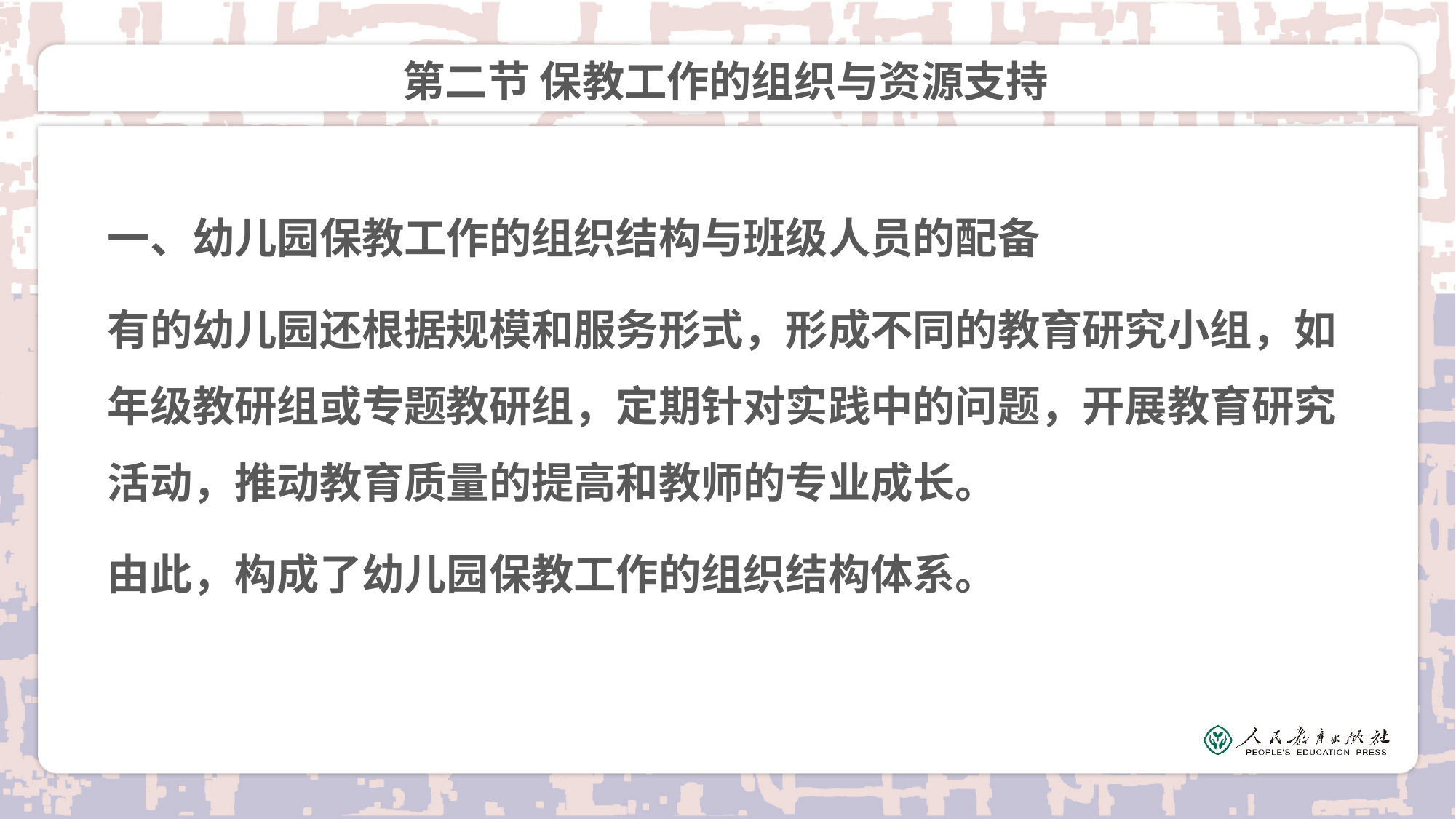

# 第二节 保教工作的组织与资源支持
一、幼儿园保教工作的组织结构与班级人员的配备
有的幼儿园还根据规模和服务形式，形成不同的教育研究小组，如年级教研组或专题教研组，定期针对实践中的问题，开展教育研究活动，推动教育质量的提高和教师的专业成长。
由此，构成了幼儿园保教工作的组织结构体系。